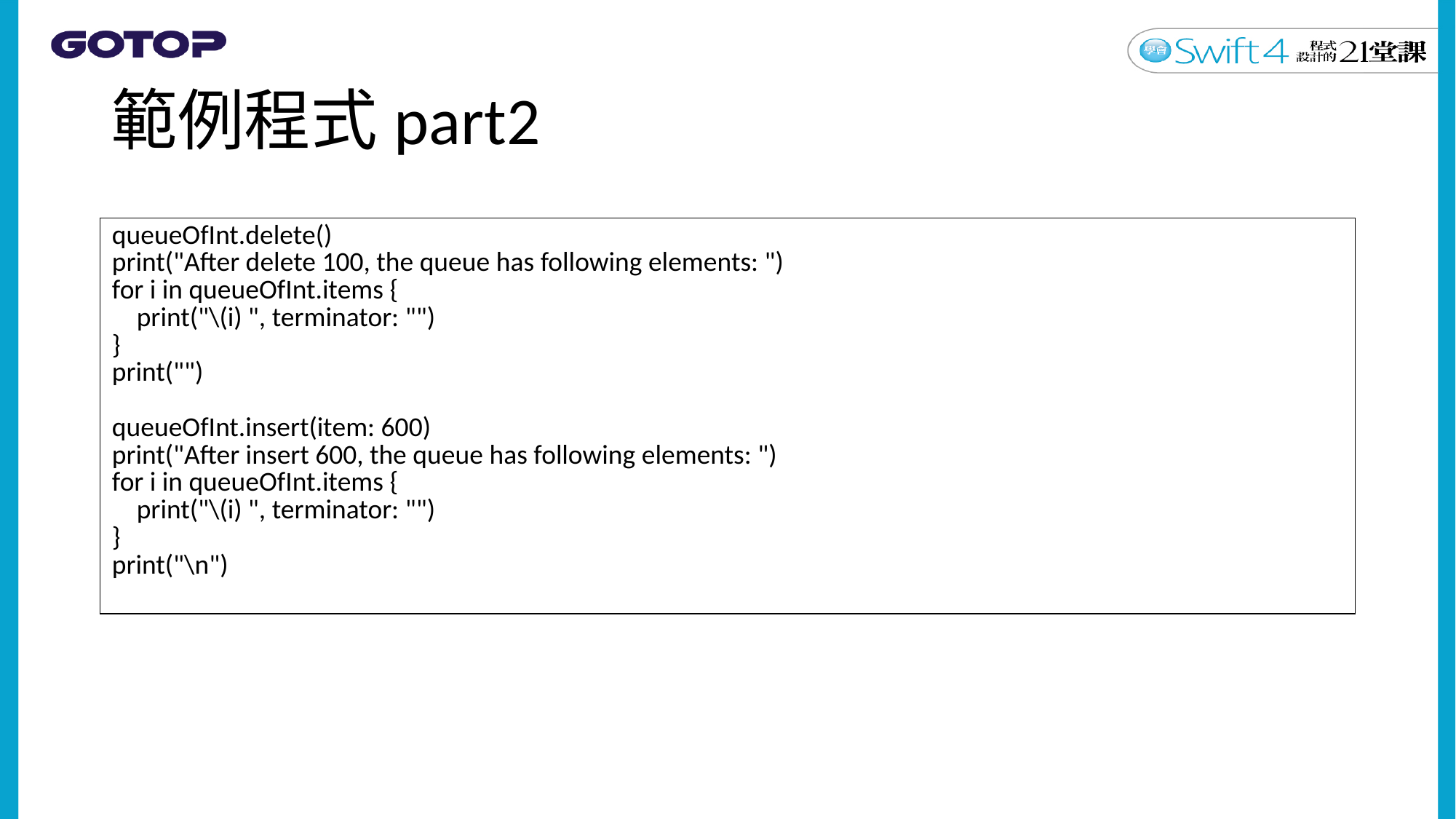

# 範例程式part2
| queueOfInt.delete() print("After delete 100, the queue has following elements: ") for i in queueOfInt.items { print("\(i) ", terminator: "") } print("") queueOfInt.insert(item: 600) print("After insert 600, the queue has following elements: ") for i in queueOfInt.items { print("\(i) ", terminator: "") } print("\n") |
| --- |